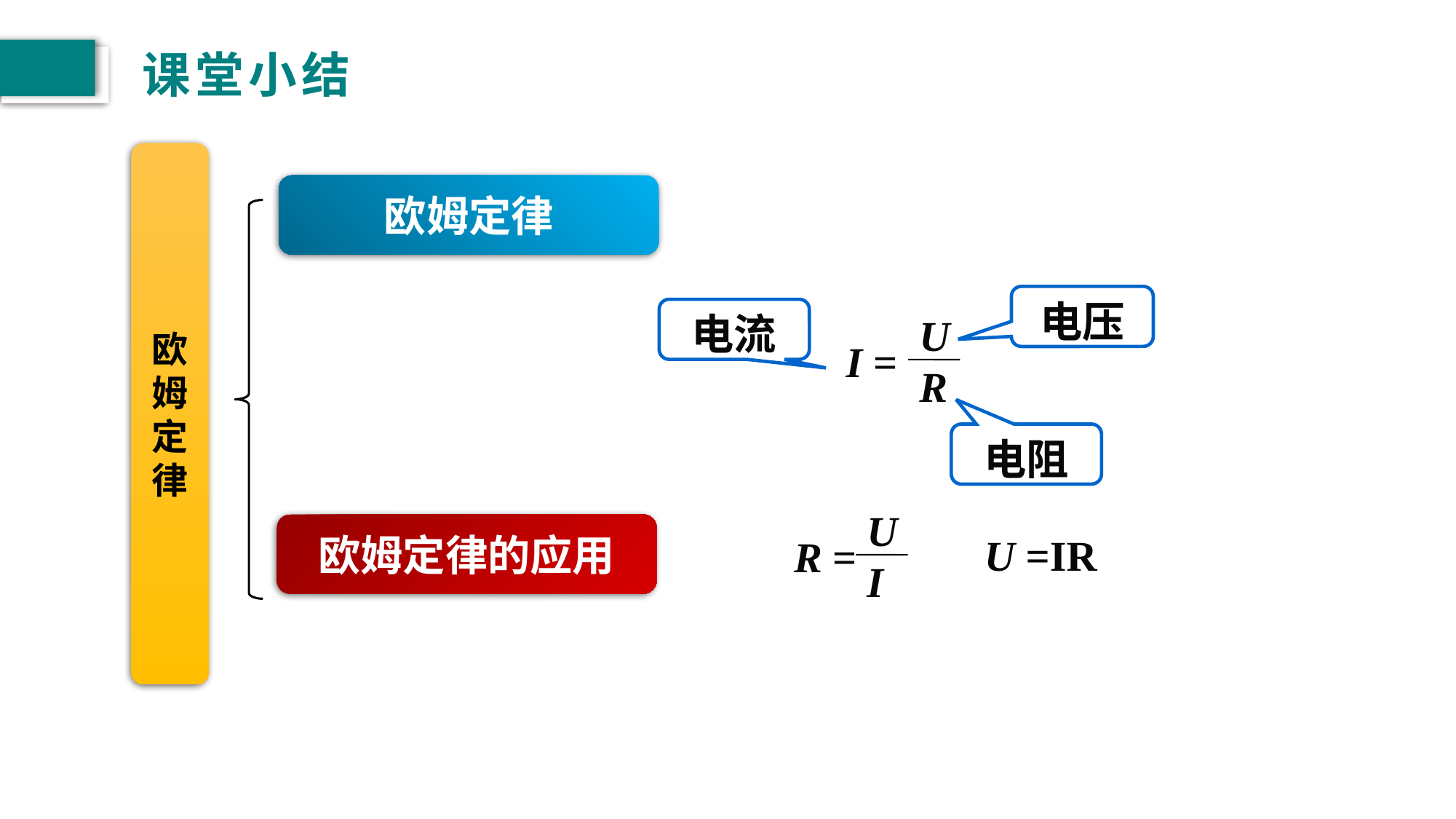

# 课堂小结
欧姆定律
欧姆定律

电压
电流
U
R
I =

电阻
U
I
R =

欧姆定律的应用
U =IR